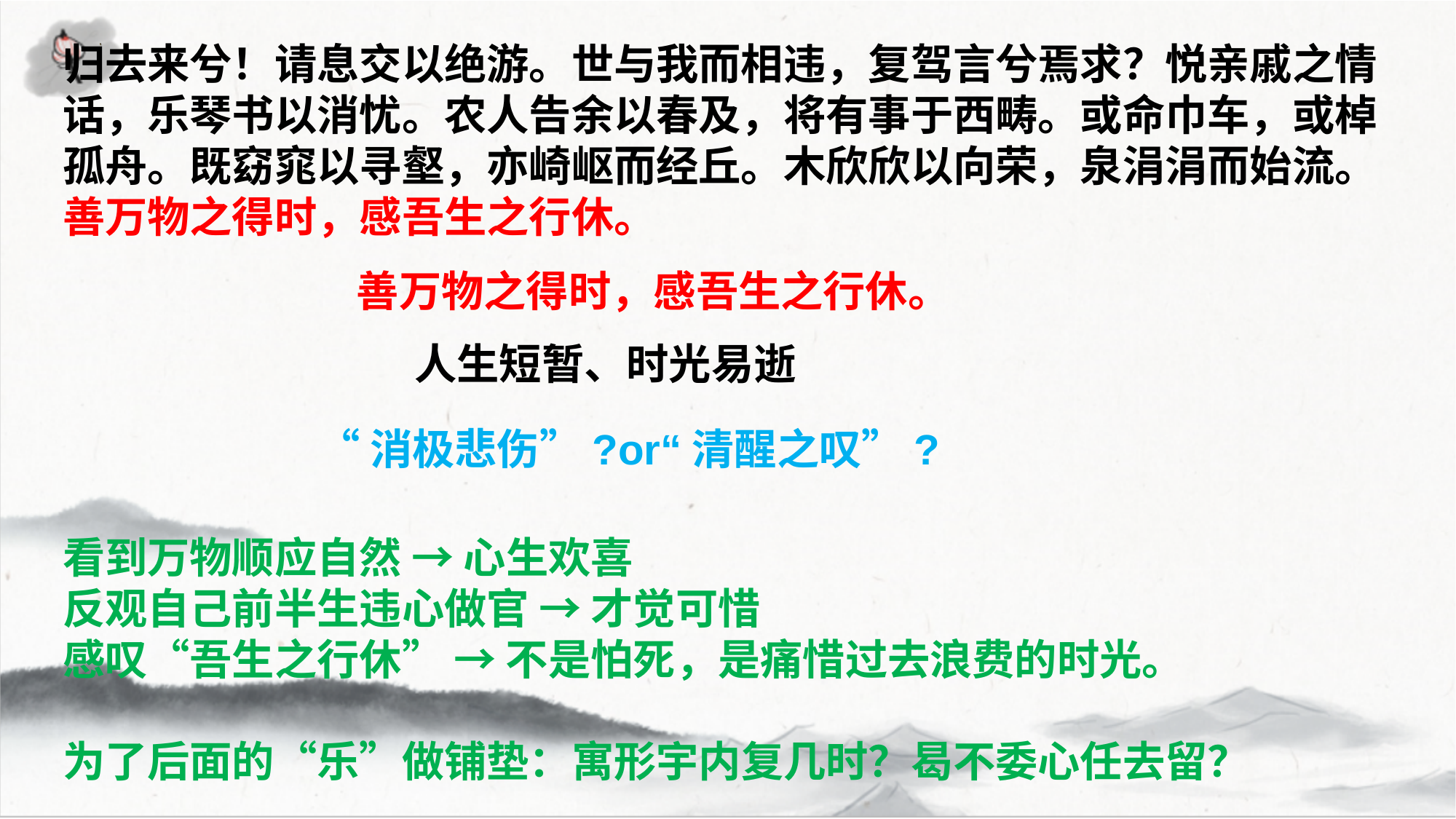

归去来兮！请息交以绝游。世与我而相违，复驾言兮焉求？悦亲戚之情话，乐琴书以消忧。农人告余以春及，将有事于西畴。或命巾车，或棹孤舟。既窈窕以寻壑，亦崎岖而经丘。木欣欣以向荣，泉涓涓而始流。善万物之得时，感吾生之行休。
善万物之得时，感吾生之行休。
人生短暂、时光易逝
“消极悲伤”?or“清醒之叹”?
看到万物顺应自然 → 心生欢喜
反观自己前半生违心做官 → 才觉可惜
感叹“吾生之行休” → 不是怕死，是痛惜过去浪费的时光。

为了后面的“乐”做铺垫：寓形宇内复几时？曷不委心任去留？